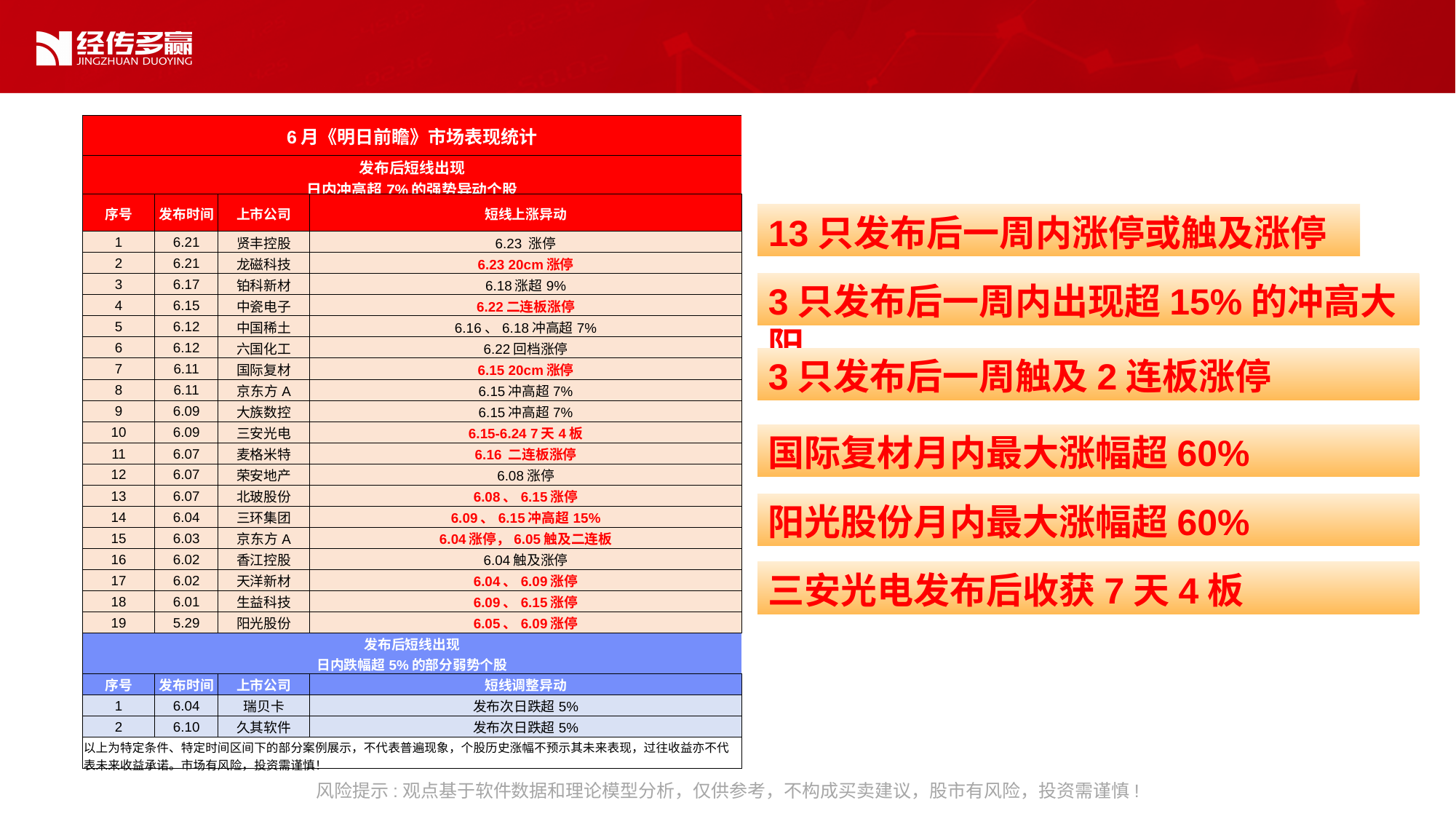

| 6月《明日前瞻》市场表现统计 |  |  |  |
| --- | --- | --- | --- |
| 发布后短线出现 日内冲高超7%的强势异动个股 |  |  |  |
| 序号 | 发布时间 | 上市公司 | 短线上涨异动 |
| 1 | 6.21 | 贤丰控股 | 6.23 涨停 |
| 2 | 6.21 | 龙磁科技 | 6.23 20cm涨停 |
| 3 | 6.17 | 铂科新材 | 6.18涨超9% |
| 4 | 6.15 | 中瓷电子 | 6.22二连板涨停 |
| 5 | 6.12 | 中国稀土 | 6.16、6.18冲高超7% |
| 6 | 6.12 | 六国化工 | 6.22回档涨停 |
| 7 | 6.11 | 国际复材 | 6.15 20cm涨停 |
| 8 | 6.11 | 京东方A | 6.15冲高超7% |
| 9 | 6.09 | 大族数控 | 6.15冲高超7% |
| 10 | 6.09 | 三安光电 | 6.15-6.24 7天4板 |
| 11 | 6.07 | 麦格米特 | 6.16 二连板涨停 |
| 12 | 6.07 | 荣安地产 | 6.08涨停 |
| 13 | 6.07 | 北玻股份 | 6.08、6.15涨停 |
| 14 | 6.04 | 三环集团 | 6.09、6.15冲高超15% |
| 15 | 6.03 | 京东方A | 6.04涨停，6.05触及二连板 |
| 16 | 6.02 | 香江控股 | 6.04触及涨停 |
| 17 | 6.02 | 天洋新材 | 6.04、6.09涨停 |
| 18 | 6.01 | 生益科技 | 6.09、6.15涨停 |
| 19 | 5.29 | 阳光股份 | 6.05、6.09涨停 |
| 发布后短线出现 日内跌幅超5%的部分弱势个股 |  |  |  |
| 序号 | 发布时间 | 上市公司 | 短线调整异动 |
| 1 | 6.04 | 瑞贝卡 | 发布次日跌超5% |
| 2 | 6.10 | 久其软件 | 发布次日跌超5% |
| 以上为特定条件、特定时间区间下的部分案例展示，不代表普遍现象，个股历史涨幅不预示其未来表现，过往收益亦不代表未来收益承诺。市场有风险，投资需谨慎！ |  |  |  |
13只发布后一周内涨停或触及涨停
3只发布后一周内出现超15%的冲高大阳
3只发布后一周触及2连板涨停
国际复材月内最大涨幅超60%
阳光股份月内最大涨幅超60%
三安光电发布后收获7天4板
风险提示:观点基于软件数据和理论模型分析，仅供参考，不构成买卖建议，股市有风险，投资需谨慎!